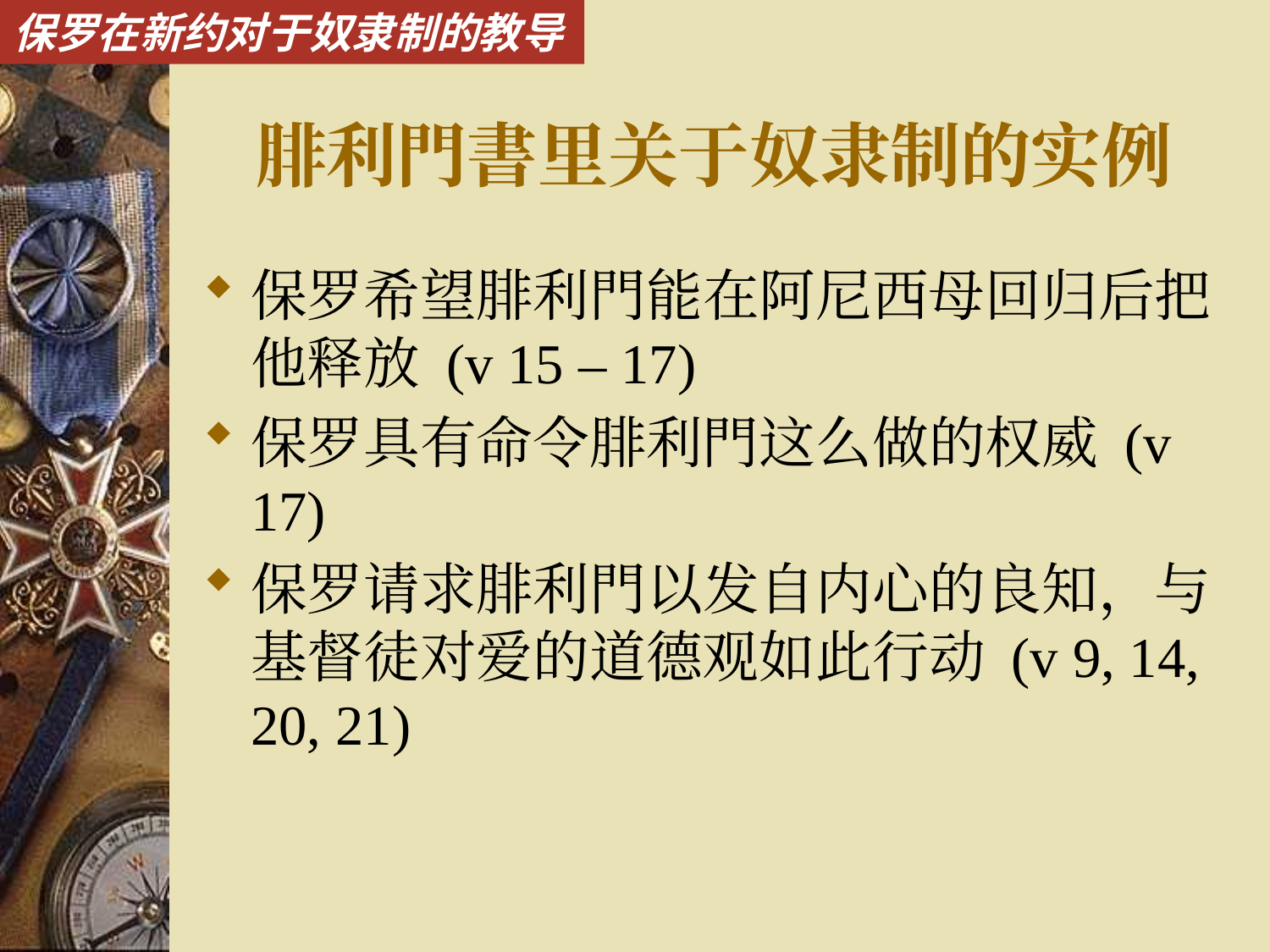

保罗在新约对于奴隶制的教导
# 腓利門書里关于奴隶制的实例
保罗希望腓利門能在阿尼西母回归后把他释放 (v 15 – 17)
保罗具有命令腓利門这么做的权威 (v 17)
保罗请求腓利門以发自内心的良知，与基督徒对爱的道德观如此行动 (v 9, 14, 20, 21)